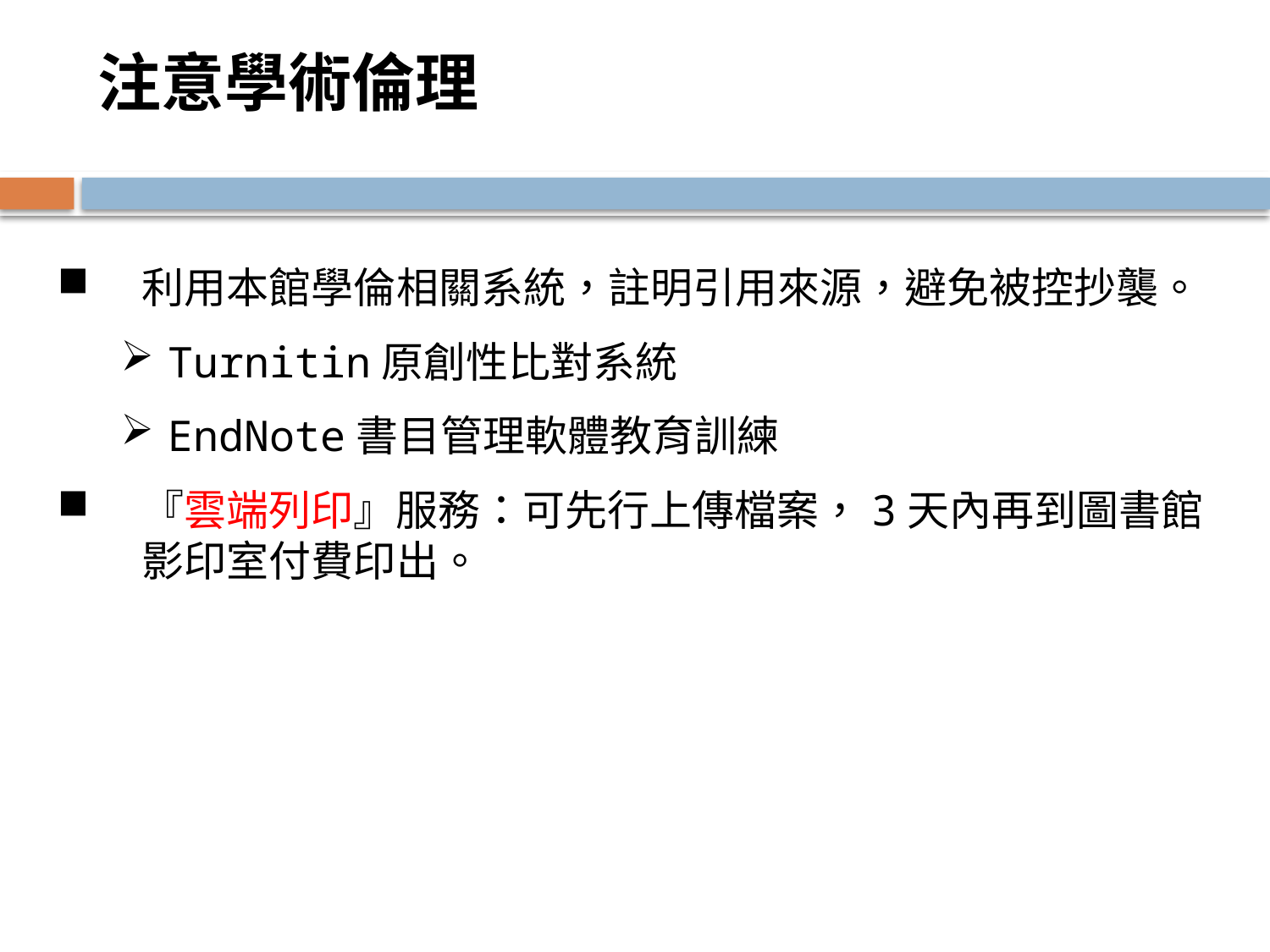

# 注意學術倫理
利用本館學倫相關系統，註明引用來源，避免被控抄襲。
Turnitin原創性比對系統
EndNote書目管理軟體教育訓練
『雲端列印』服務：可先行上傳檔案，3天內再到圖書館影印室付費印出。